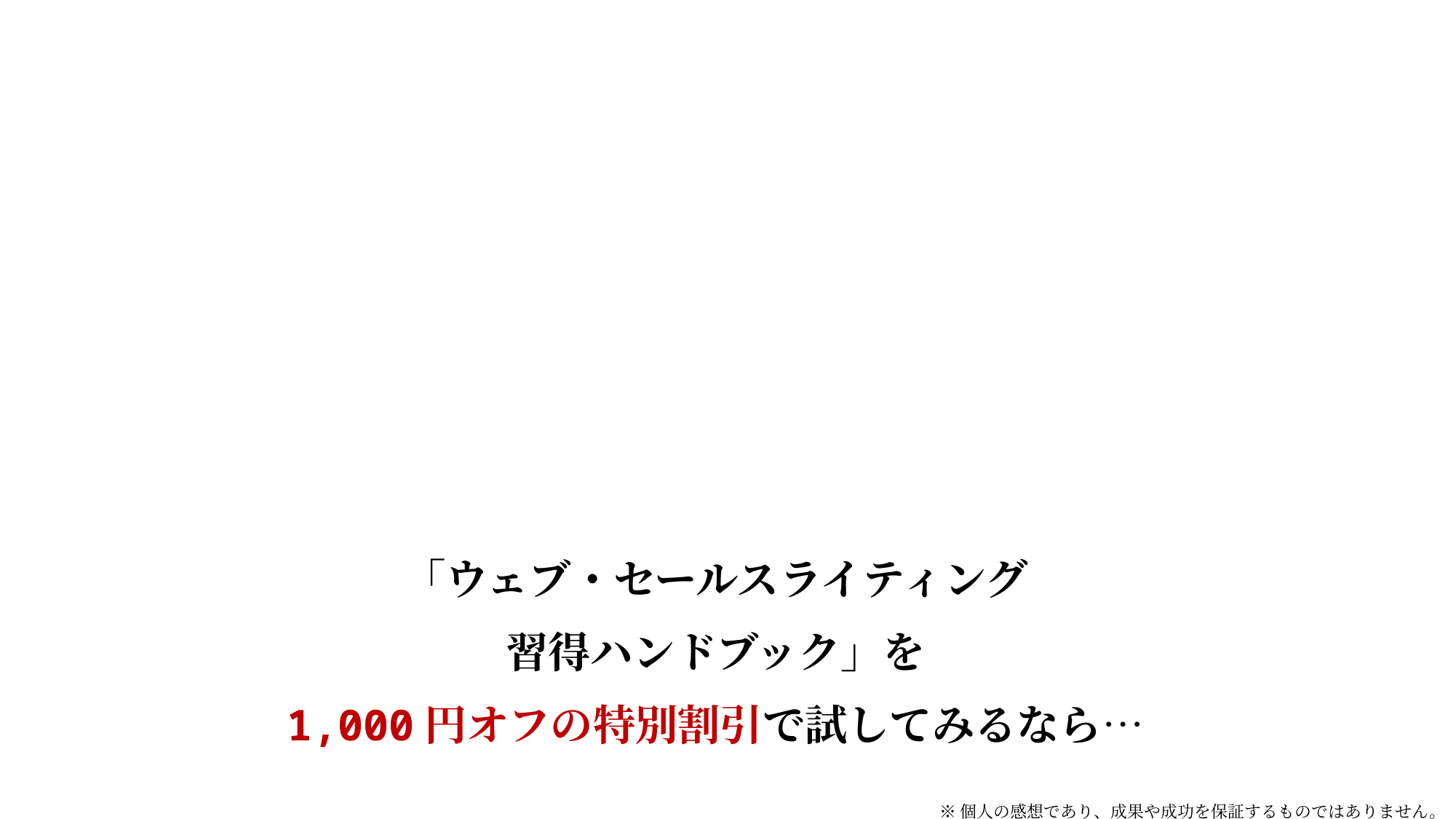

「ウェブ・セールスライティング
習得ハンドブック」を
1,000円オフの特別割引で試してみるなら…
※個人の感想であり、成果や成功を保証するものではありません。